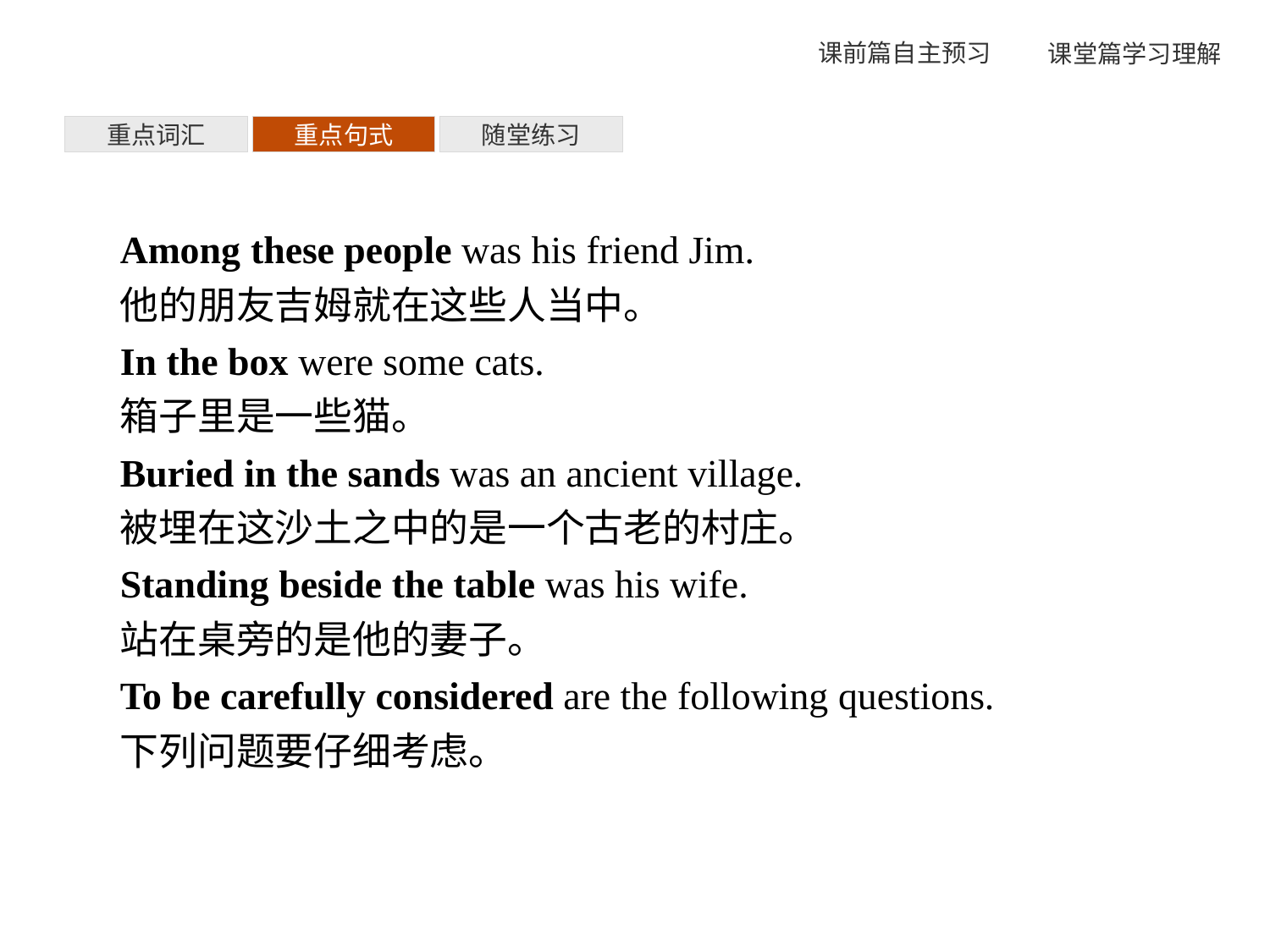

重点词汇
重点句式
随堂练习
Among these people was his friend Jim.
他的朋友吉姆就在这些人当中。
In the box were some cats.
箱子里是一些猫。
Buried in the sands was an ancient village.
被埋在这沙土之中的是一个古老的村庄。
Standing beside the table was his wife.
站在桌旁的是他的妻子。
To be carefully considered are the following questions.
下列问题要仔细考虑。